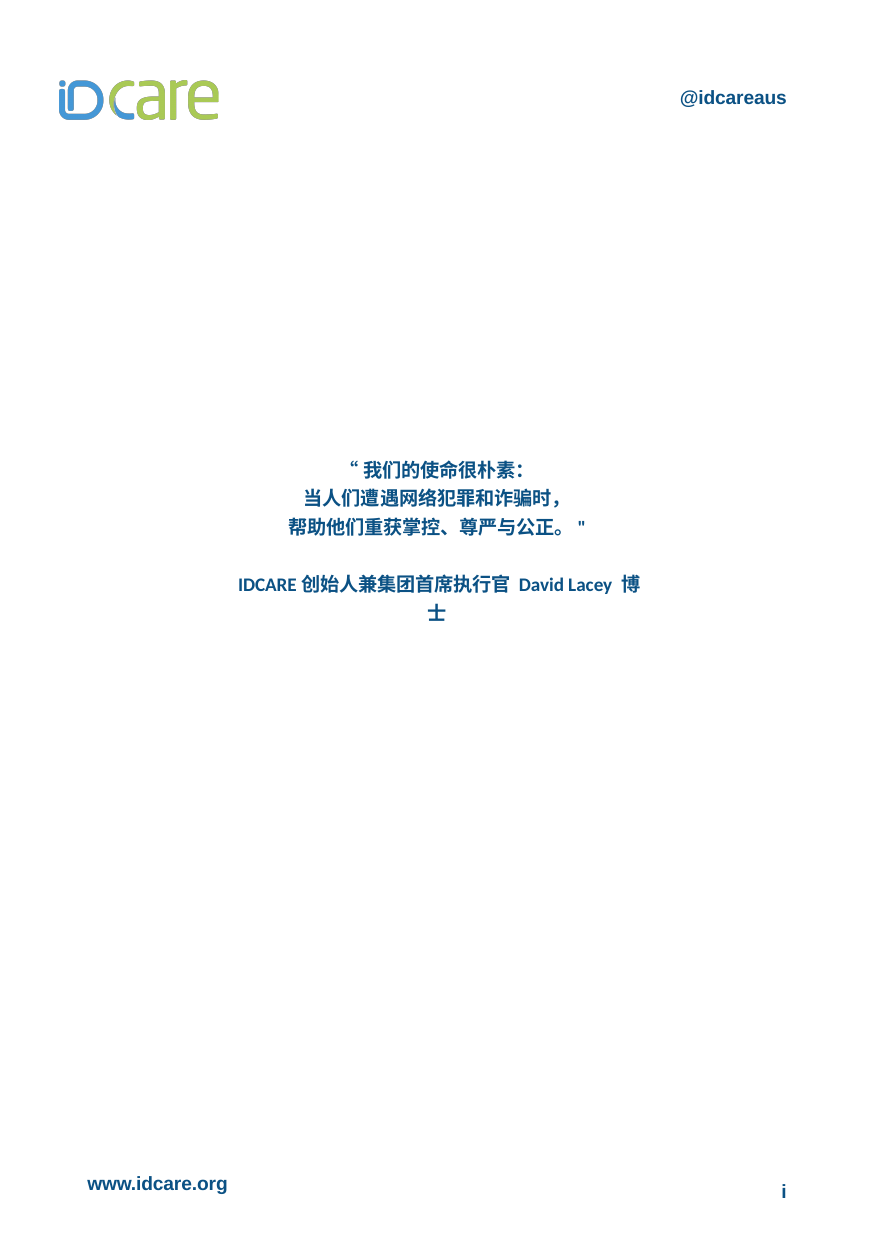

@idcareaus
“我们的使命很朴素：
当人们遭遇网络犯罪和诈骗时，
帮助他们重获掌控、尊严与公正。"

 IDCARE创始人兼集团首席执行官 David Lacey 博士
www.idcare.org
i